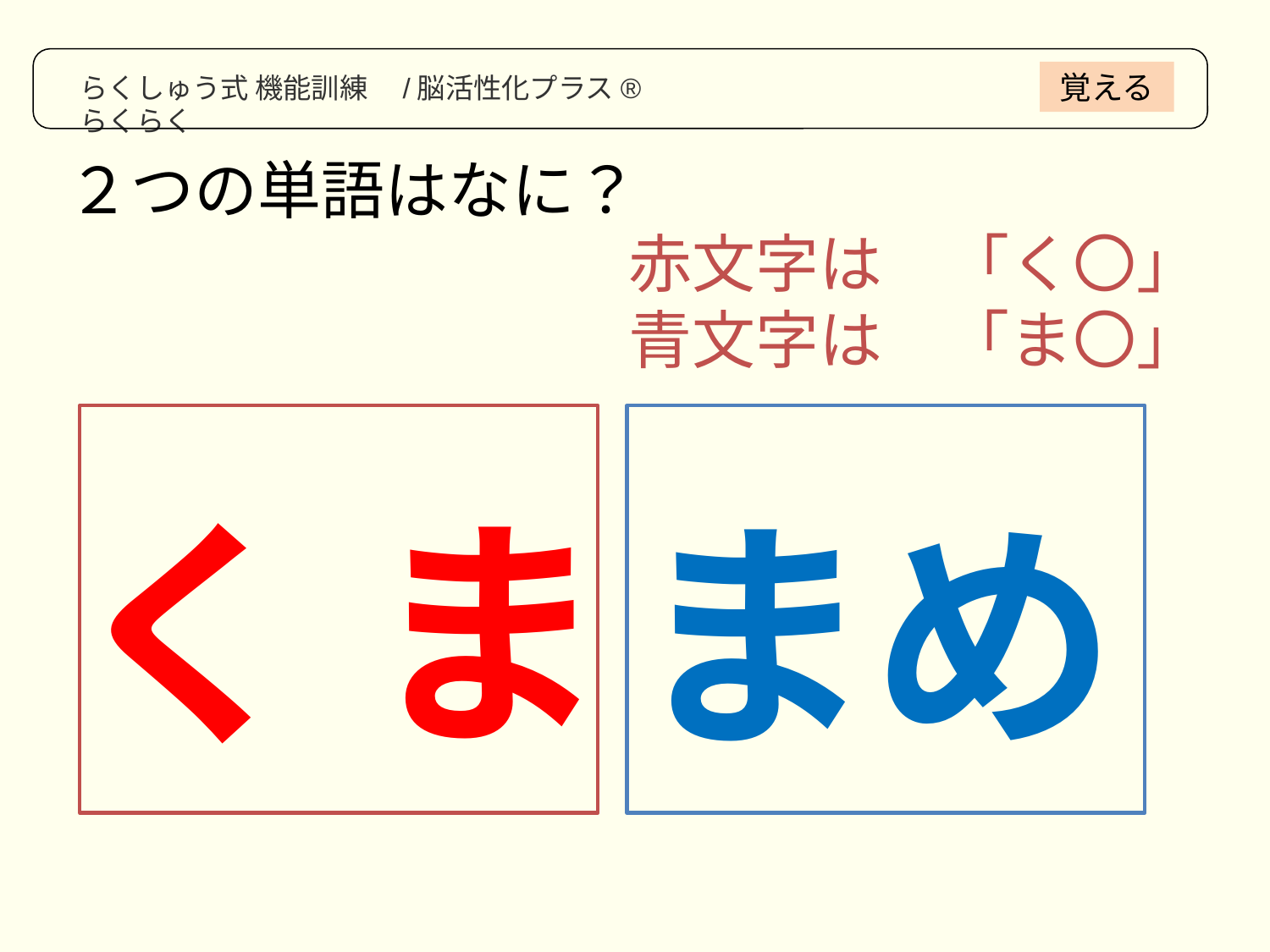

覚える
らくしゅう式 機能訓練　/脳活性化プラス®　らくらく
２つの単語はなに？
赤文字は　「く〇」
青文字は　「ま〇」

く ま
まめ